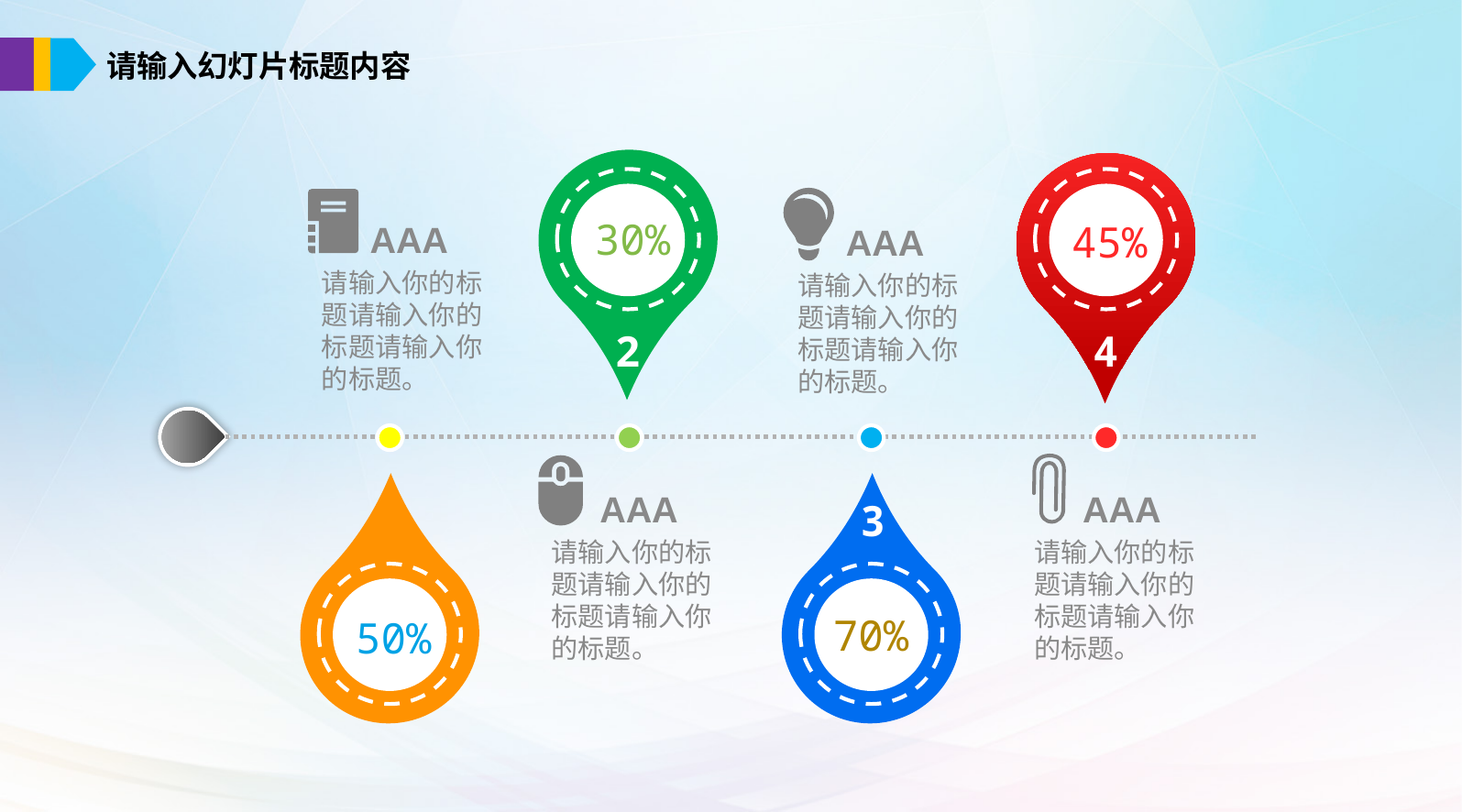

请输入幻灯片标题内容

30%
2

AAA
请输入你的标题请输入你的标题请输入你的标题。

45%
4

AAA
请输入你的标题请输入你的标题请输入你的标题。

AAA
请输入你的标题请输入你的标题请输入你的标题。
3

70%

AAA
请输入你的标题请输入你的标题请输入你的标题。

50%

1